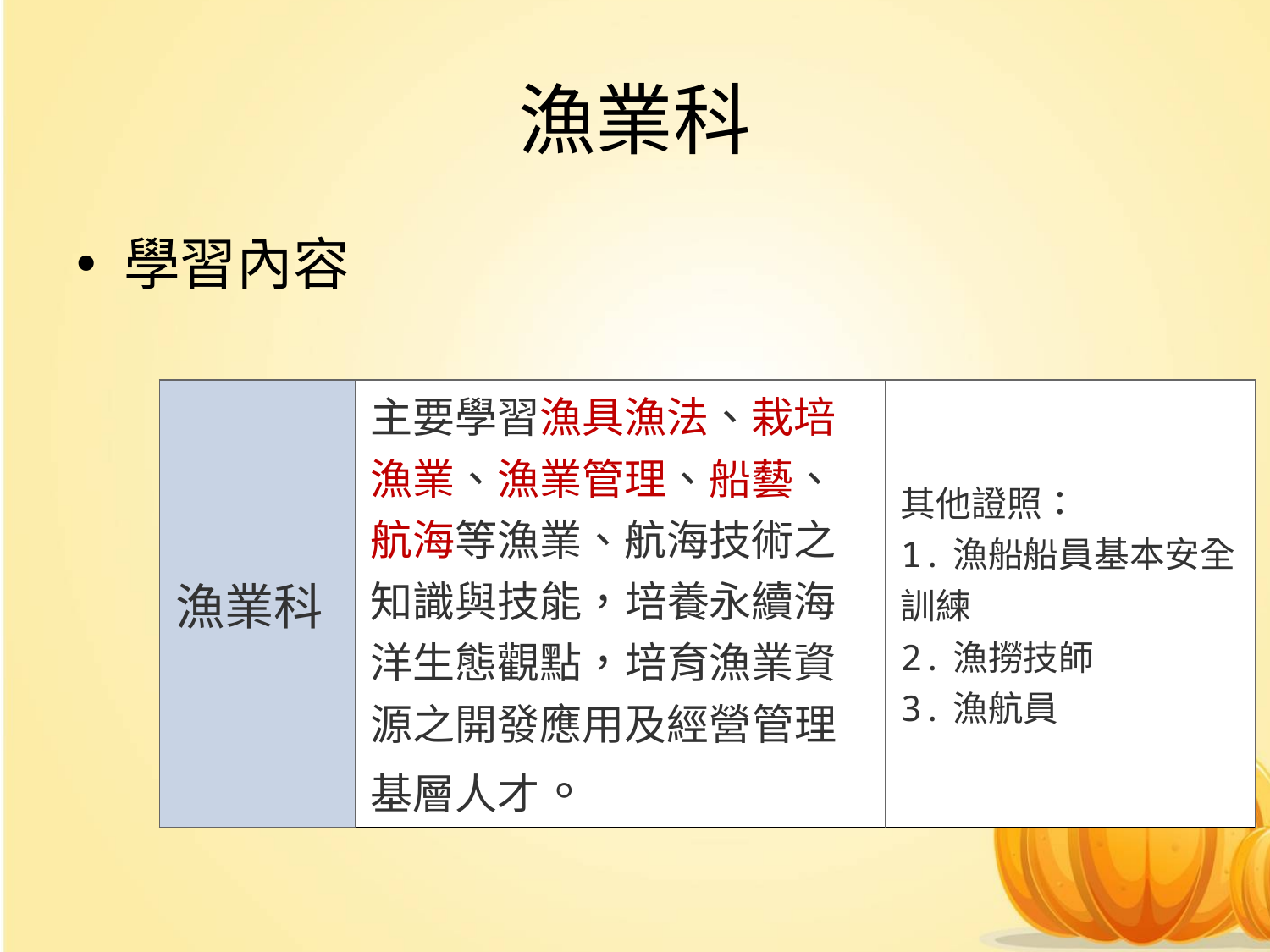

# 漁業科
學習內容

| 漁業科 | 主要學習漁具漁法、栽培漁業、漁業管理、船藝、航海等漁業、航海技術之知識與技能，培養永續海洋生態觀點，培育漁業資源之開發應用及經營管理基層人才。 | 其他證照： 1.漁船船員基本安全訓練 2.漁撈技師 3.漁航員 |
| --- | --- | --- |